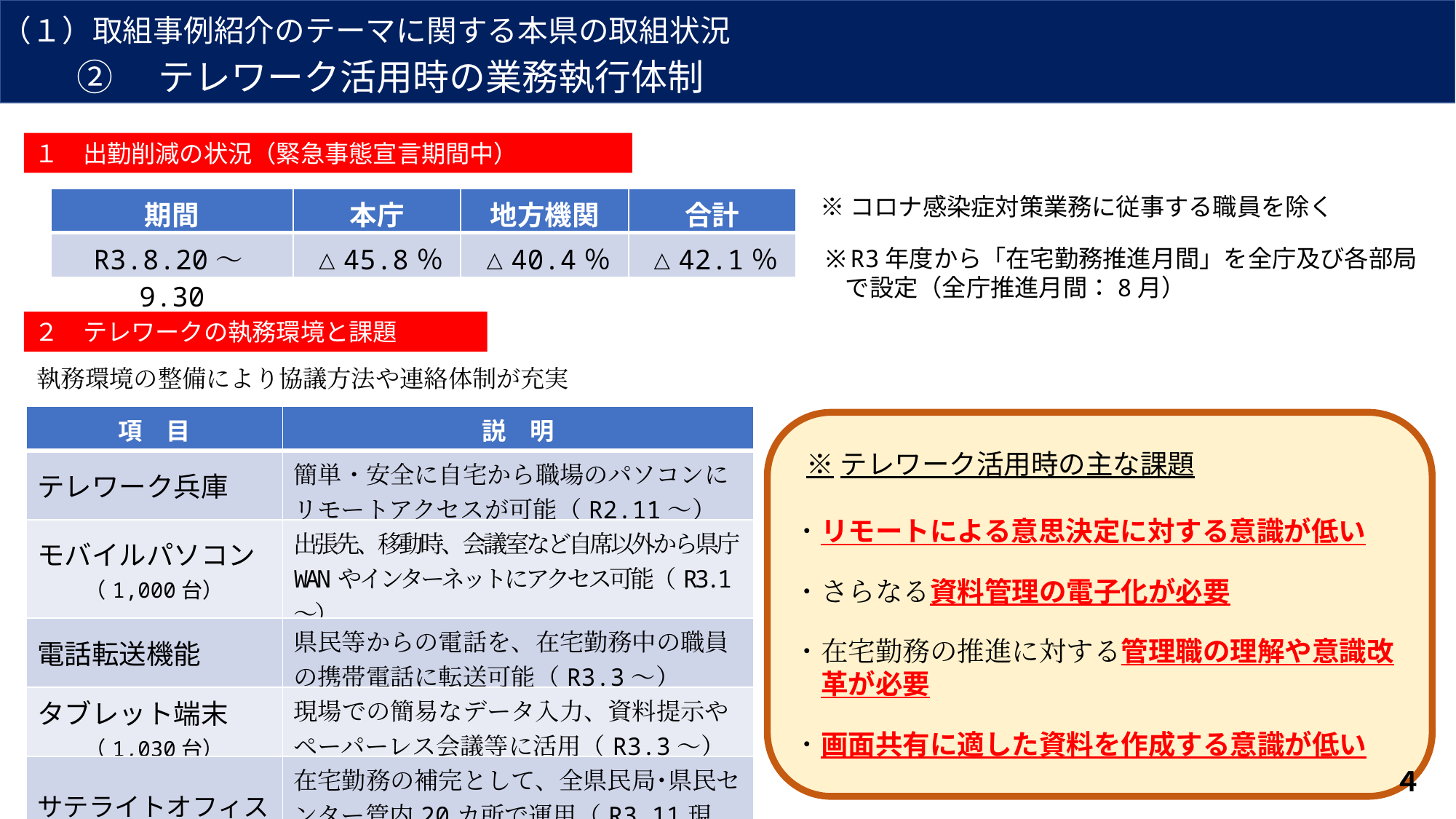

（１）取組事例紹介のテーマに関する本県の取組状況
②　テレワーク活用時の業務執行体制
１　出勤削減の状況（緊急事態宣言期間中）
※コロナ感染症対策業務に従事する職員を除く
| 期間 | 本庁 | 地方機関 | 合計 |
| --- | --- | --- | --- |
| R3.8.20〜9.30 | △45.8％ | △40.4％ | △42.1％ |
※R3年度から「在宅勤務推進月間」を全庁及び各部局
　で設定（全庁推進月間：8月）
２　テレワークの執務環境と課題
執務環境の整備により協議方法や連絡体制が充実
| 項　目 | 説　明 |
| --- | --- |
| テレワーク兵庫 | 簡単・安全に自宅から職場のパソコンにリモートアクセスが可能（R2.11～） |
| モバイルパソコン （1,000台） | 出張先、移動時、会議室など自席以外から県庁WANやインターネットにアクセス可能（R3.1～） |
| 電話転送機能 | 県民等からの電話を、在宅勤務中の職員の携帯電話に転送可能（R3.3～） |
| タブレット端末 （1,030台） | 現場での簡易なデータ入力、資料提示やペーパーレス会議等に活用（R3.3～） |
| サテライトオフィス | 在宅勤務の補完として、全県民局･県民センター管内20カ所で運用（R3.11現在） |

※テレワーク活用時の主な課題
・リモートによる意思決定に対する意識が低い
・さらなる資料管理の電子化が必要
・在宅勤務の推進に対する管理職の理解や意識改
　革が必要
・画面共有に適した資料を作成する意識が低い
４